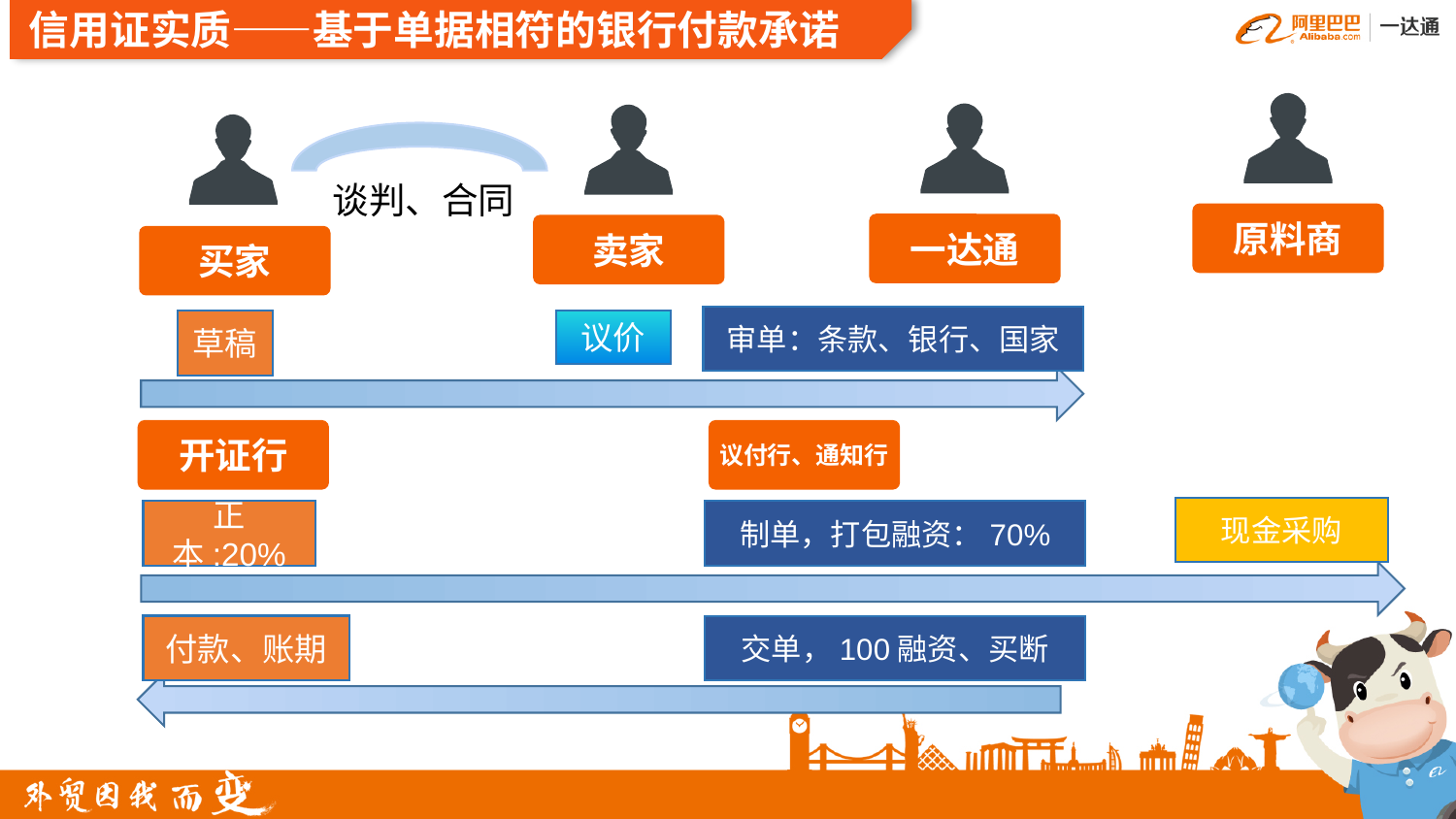

信用证实质——基于单据相符的银行付款承诺

谈判、合同
原料商
一达通
卖家
买家

审单：条款、银行、国家
议价
草稿
开证行
议付行、通知行
现金采购
正本:20%
制单，打包融资：70%
付款、账期
交单，100融资、买断